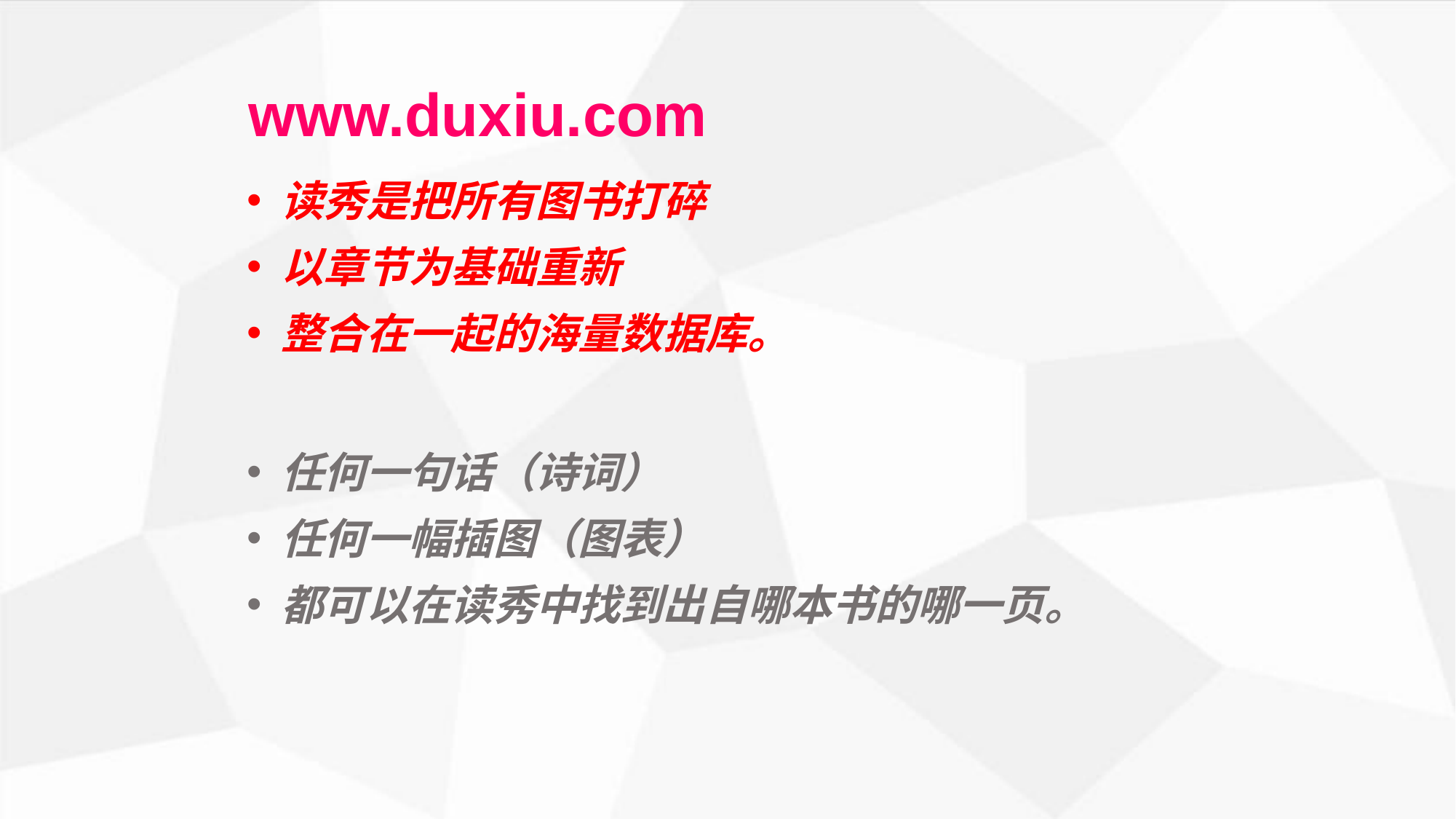

www.duxiu.com
读秀是把所有图书打碎
以章节为基础重新
整合在一起的海量数据库。

任何一句话（诗词）
任何一幅插图（图表）
都可以在读秀中找到出自哪本书的哪一页。